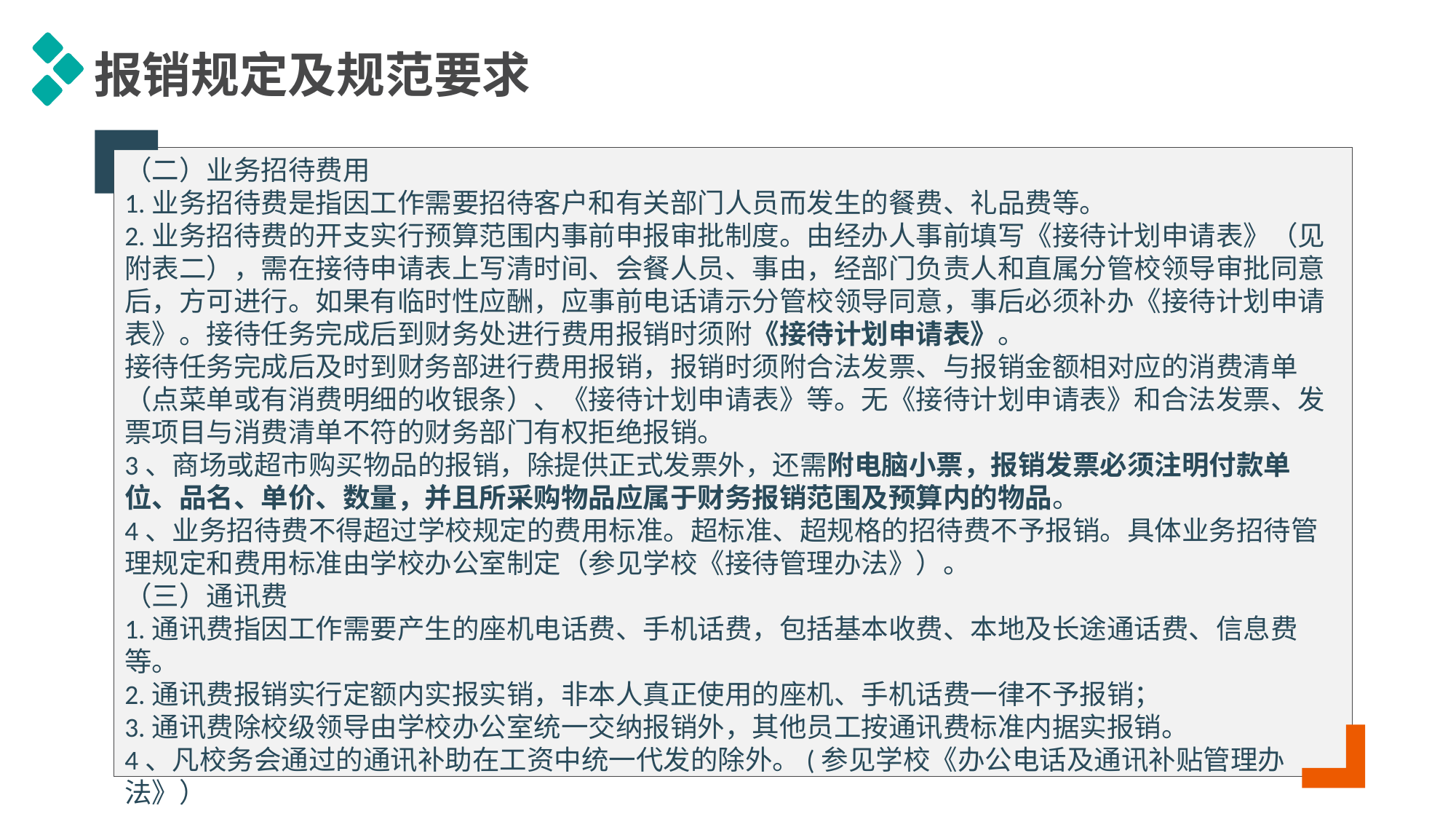

报销规定及规范要求

（二）业务招待费用
1.业务招待费是指因工作需要招待客户和有关部门人员而发生的餐费、礼品费等。
2.业务招待费的开支实行预算范围内事前申报审批制度。由经办人事前填写《接待计划申请表》（见附表二），需在接待申请表上写清时间、会餐人员、事由，经部门负责人和直属分管校领导审批同意后，方可进行。如果有临时性应酬，应事前电话请示分管校领导同意，事后必须补办《接待计划申请表》。接待任务完成后到财务处进行费用报销时须附《接待计划申请表》。
接待任务完成后及时到财务部进行费用报销，报销时须附合法发票、与报销金额相对应的消费清单（点菜单或有消费明细的收银条）、《接待计划申请表》等。无《接待计划申请表》和合法发票、发票项目与消费清单不符的财务部门有权拒绝报销。
3、商场或超市购买物品的报销，除提供正式发票外，还需附电脑小票，报销发票必须注明付款单位、品名、单价、数量，并且所采购物品应属于财务报销范围及预算内的物品。
4、业务招待费不得超过学校规定的费用标准。超标准、超规格的招待费不予报销。具体业务招待管理规定和费用标准由学校办公室制定（参见学校《接待管理办法》）。
（三）通讯费
1.通讯费指因工作需要产生的座机电话费、手机话费，包括基本收费、本地及长途通话费、信息费等。
2.通讯费报销实行定额内实报实销，非本人真正使用的座机、手机话费一律不予报销；
3.通讯费除校级领导由学校办公室统一交纳报销外，其他员工按通讯费标准内据实报销。
4、凡校务会通过的通讯补助在工资中统一代发的除外。(参见学校《办公电话及通讯补贴管理办法》）